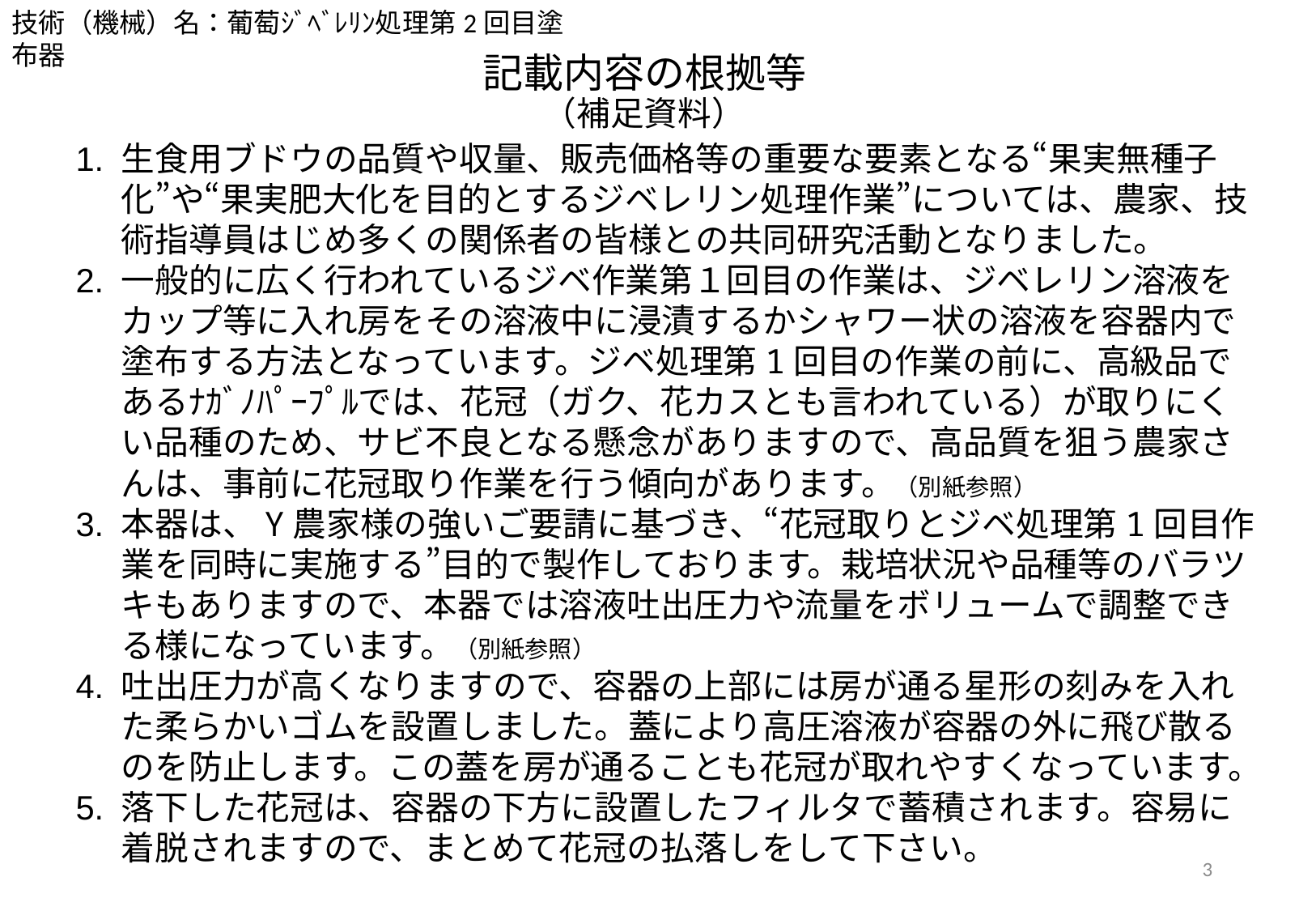

技術（機械）名：葡萄ｼﾞﾍﾞﾚﾘﾝ処理第2回目塗布器
# 記載内容の根拠等 （補足資料）
生食用ブドウの品質や収量、販売価格等の重要な要素となる“果実無種子化”や“果実肥大化を目的とするジベレリン処理作業”については、農家、技術指導員はじめ多くの関係者の皆様との共同研究活動となりました。
一般的に広く行われているジベ作業第１回目の作業は、ジベレリン溶液をカップ等に入れ房をその溶液中に浸漬するかシャワー状の溶液を容器内で塗布する方法となっています。ジベ処理第1回目の作業の前に、高級品であるﾅｶﾞﾉﾊﾟｰﾌﾟﾙでは、花冠（ガク、花カスとも言われている）が取りにくい品種のため、サビ不良となる懸念がありますので、高品質を狙う農家さんは、事前に花冠取り作業を行う傾向があります。（別紙参照）
本器は、Y農家様の強いご要請に基づき、“花冠取りとジベ処理第1回目作業を同時に実施する”目的で製作しております。栽培状況や品種等のバラツキもありますので、本器では溶液吐出圧力や流量をボリュームで調整できる様になっています。（別紙参照）
吐出圧力が高くなりますので、容器の上部には房が通る星形の刻みを入れた柔らかいゴムを設置しました。蓋により高圧溶液が容器の外に飛び散るのを防止します。この蓋を房が通ることも花冠が取れやすくなっています。
落下した花冠は、容器の下方に設置したフィルタで蓄積されます。容易に着脱されますので、まとめて花冠の払落しをして下さい。
3